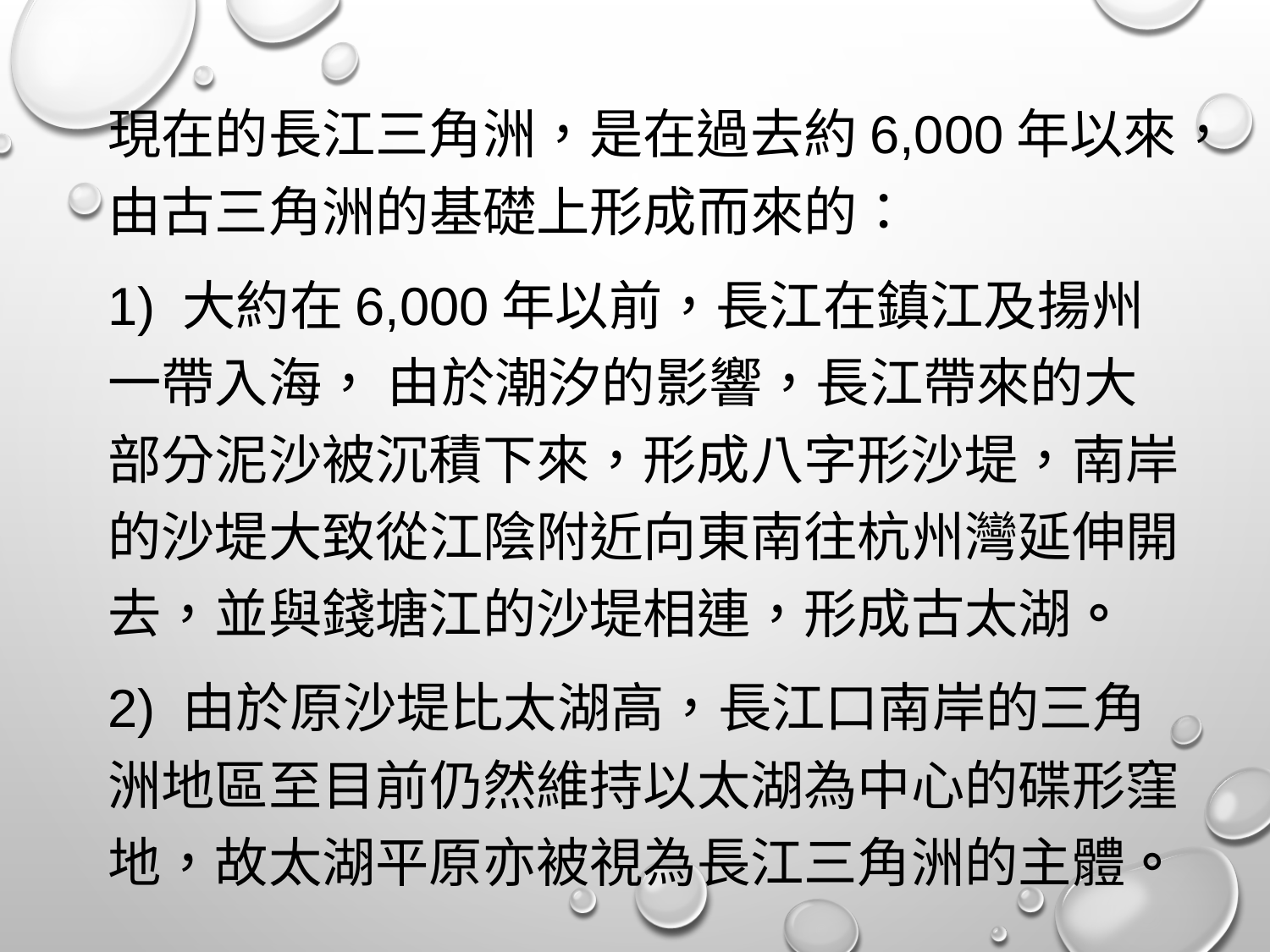

現在的長江三角洲，是在過去約6,000年以來，由古三角洲的基礎上形成而來的：
1) 大約在6,000年以前，長江在鎮江及揚州一帶入海， 由於潮汐的影響，長江帶來的大部分泥沙被沉積下來，形成八字形沙堤，南岸的沙堤大致從江陰附近向東南往杭州灣延伸開去，並與錢塘江的沙堤相連，形成古太湖。
2) 由於原沙堤比太湖高，長江口南岸的三角洲地區至目前仍然維持以太湖為中心的碟形窪地，故太湖平原亦被視為長江三角洲的主體。